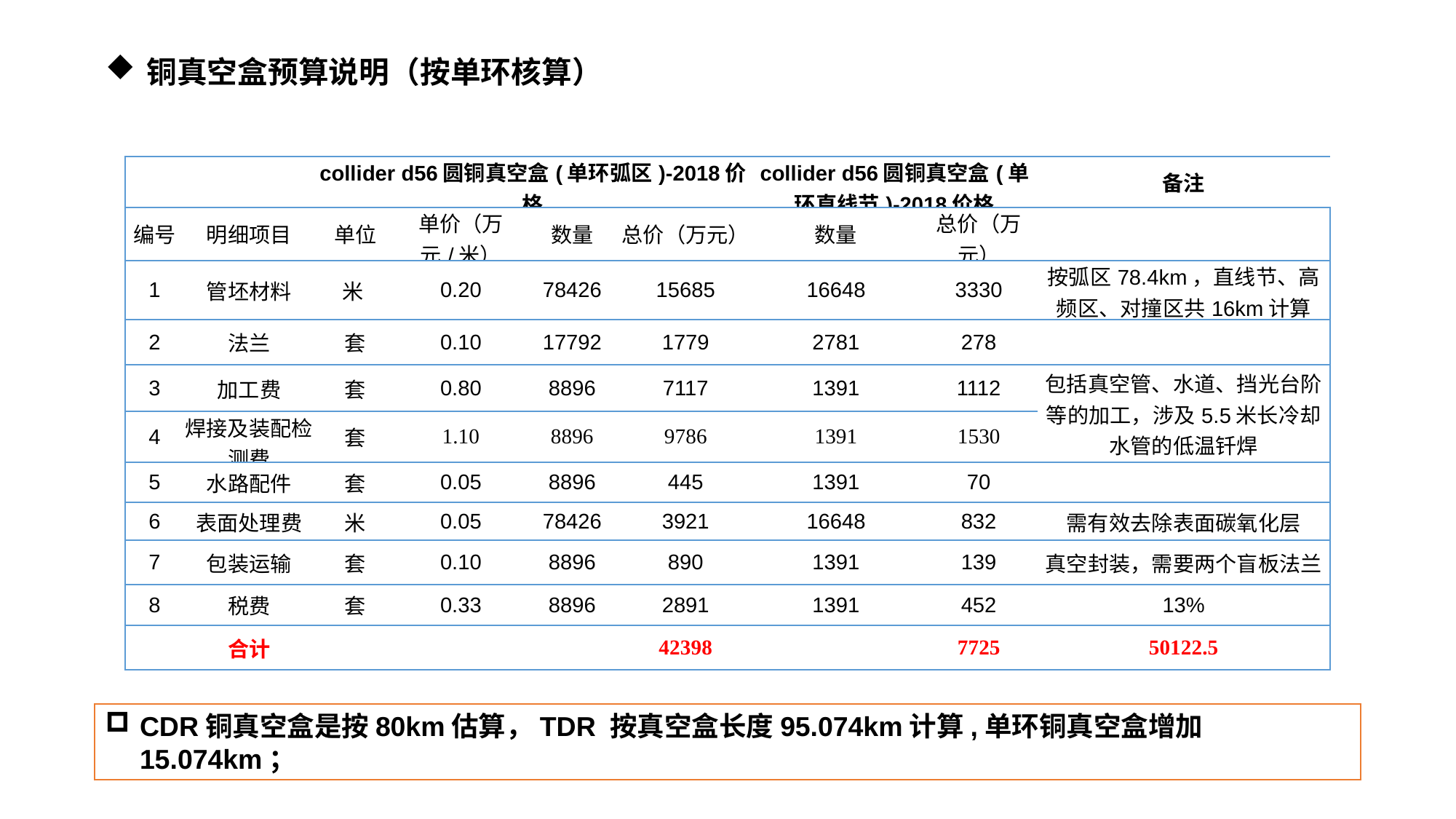

铜真空盒预算说明（按单环核算）
|  |  | collider d56圆铜真空盒(单环弧区)-2018价格 |  |  |  | collider d56圆铜真空盒(单环直线节)-2018价格 |  | 备注 |
| --- | --- | --- | --- | --- | --- | --- | --- | --- |
| 编号 | 明细项目 | 单位 | 单价（万元/米） | 数量 | 总价（万元） | 数量 | 总价（万元） |  |
| 1 | 管坯材料 | 米 | 0.20 | 78426 | 15685 | 16648 | 3330 | 按弧区78.4km，直线节、高频区、对撞区共16km计算 |
| 2 | 法兰 | 套 | 0.10 | 17792 | 1779 | 2781 | 278 |  |
| 3 | 加工费 | 套 | 0.80 | 8896 | 7117 | 1391 | 1112 | 包括真空管、水道、挡光台阶等的加工，涉及5.5米长冷却水管的低温钎焊 |
| 4 | 焊接及装配检测费 | 套 | 1.10 | 8896 | 9786 | 1391 | 1530 |  |
| 5 | 水路配件 | 套 | 0.05 | 8896 | 445 | 1391 | 70 |  |
| 6 | 表面处理费 | 米 | 0.05 | 78426 | 3921 | 16648 | 832 | 需有效去除表面碳氧化层 |
| 7 | 包装运输 | 套 | 0.10 | 8896 | 890 | 1391 | 139 | 真空封装，需要两个盲板法兰 |
| 8 | 税费 | 套 | 0.33 | 8896 | 2891 | 1391 | 452 | 13% |
|  | 合计 |  |  |  | 42398 |  | 7725 | 50122.5 |
CDR铜真空盒是按80km估算，TDR 按真空盒长度95.074km计算,单环铜真空盒增加15.074km；